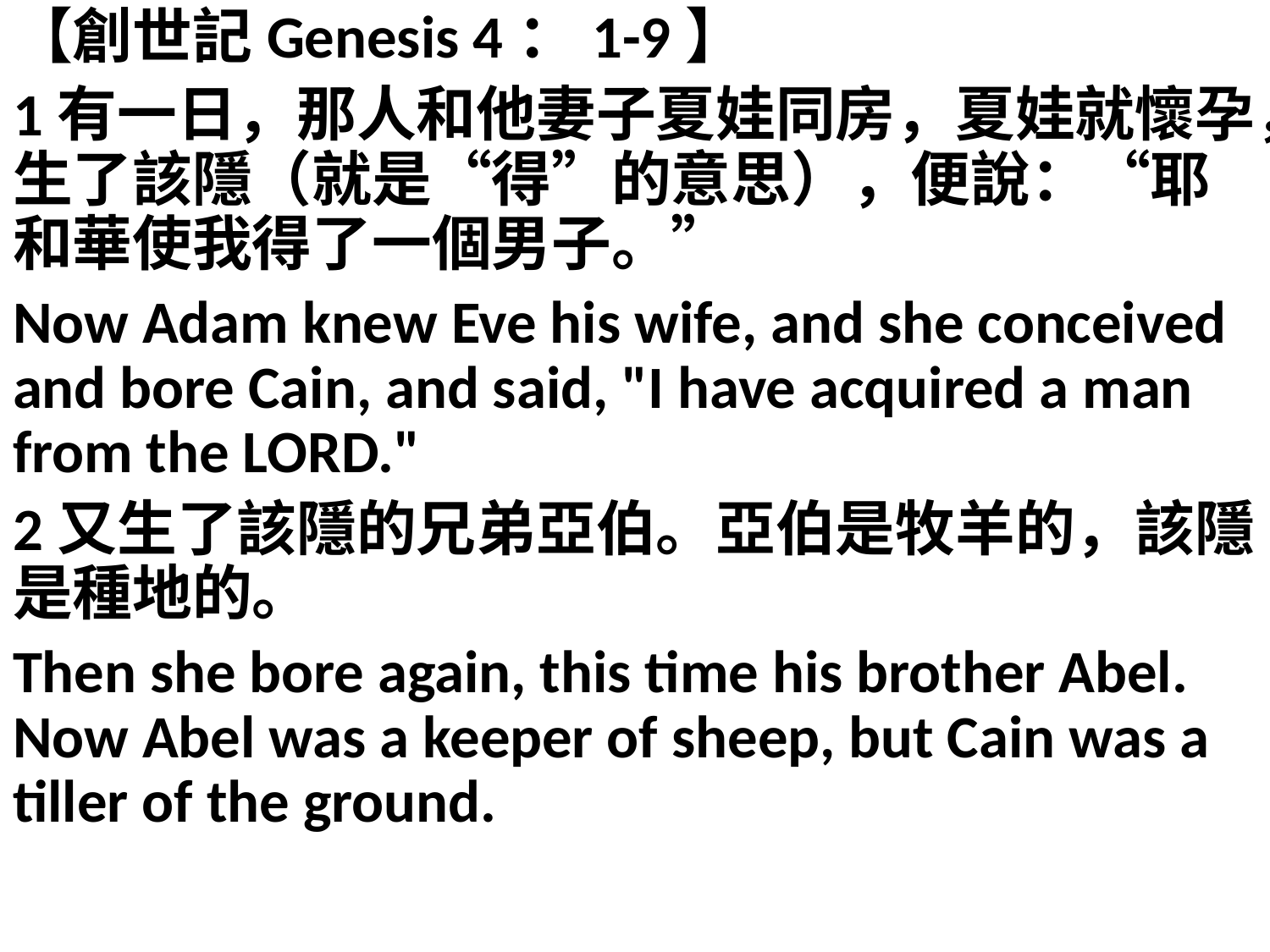

【創世記Genesis 4：1-9】
1有一日，那人和他妻子夏娃同房，夏娃就懷孕，生了該隱（就是“得”的意思），便說：“耶和華使我得了一個男子。”
Now Adam knew Eve his wife, and she conceived and bore Cain, and said, "I have acquired a man from the LORD."
2又生了該隱的兄弟亞伯。亞伯是牧羊的，該隱是種地的。
Then she bore again, this time his brother Abel. Now Abel was a keeper of sheep, but Cain was a tiller of the ground.